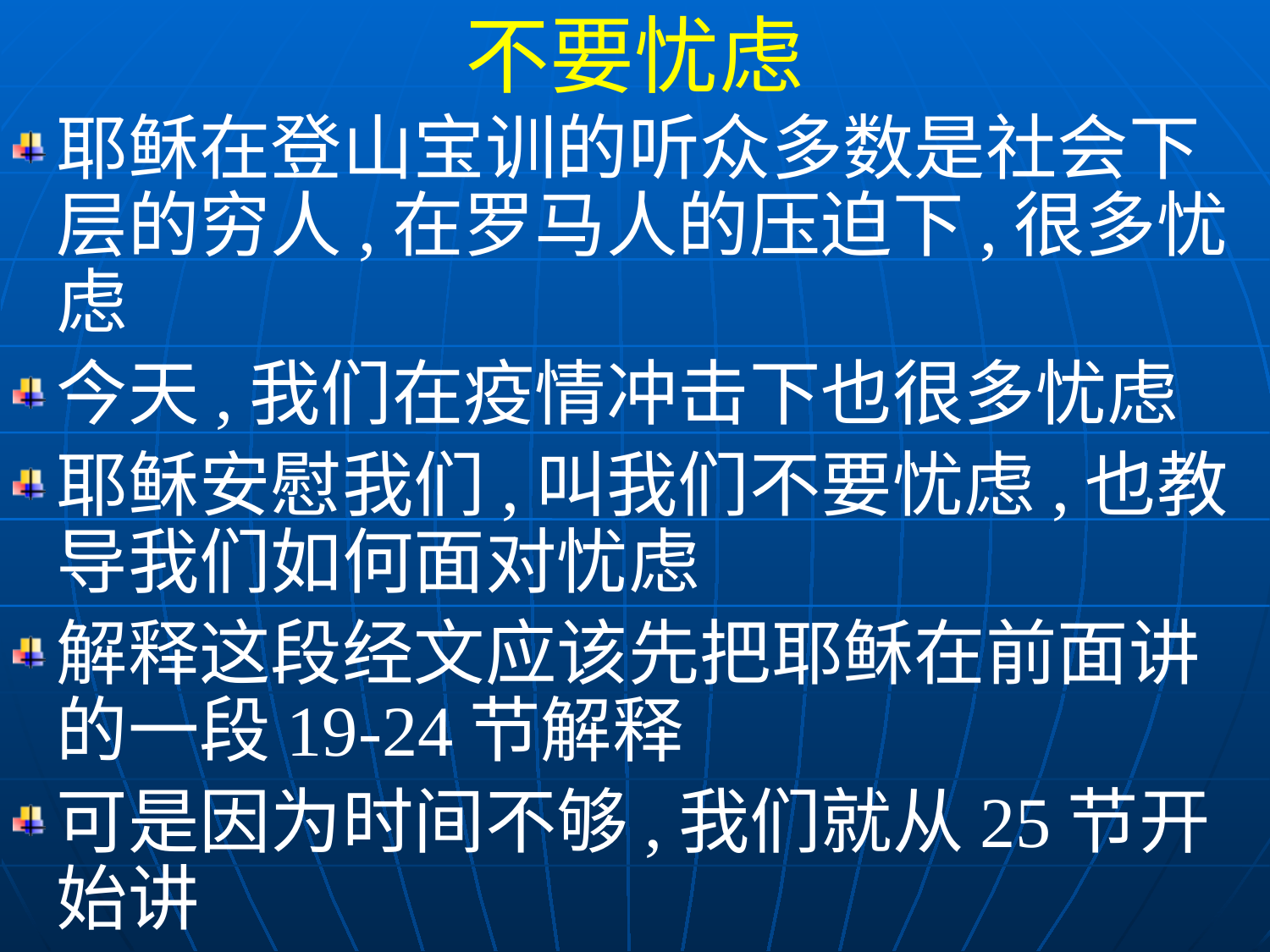

不要忧虑
耶稣在登山宝训的听众多数是社会下层的穷人,在罗马人的压迫下,很多忧虑
今天,我们在疫情冲击下也很多忧虑
耶稣安慰我们,叫我们不要忧虑,也教导我们如何面对忧虑
解释这段经文应该先把耶稣在前面讲的一段19-24节解释
可是因为时间不够,我们就从25节开始讲